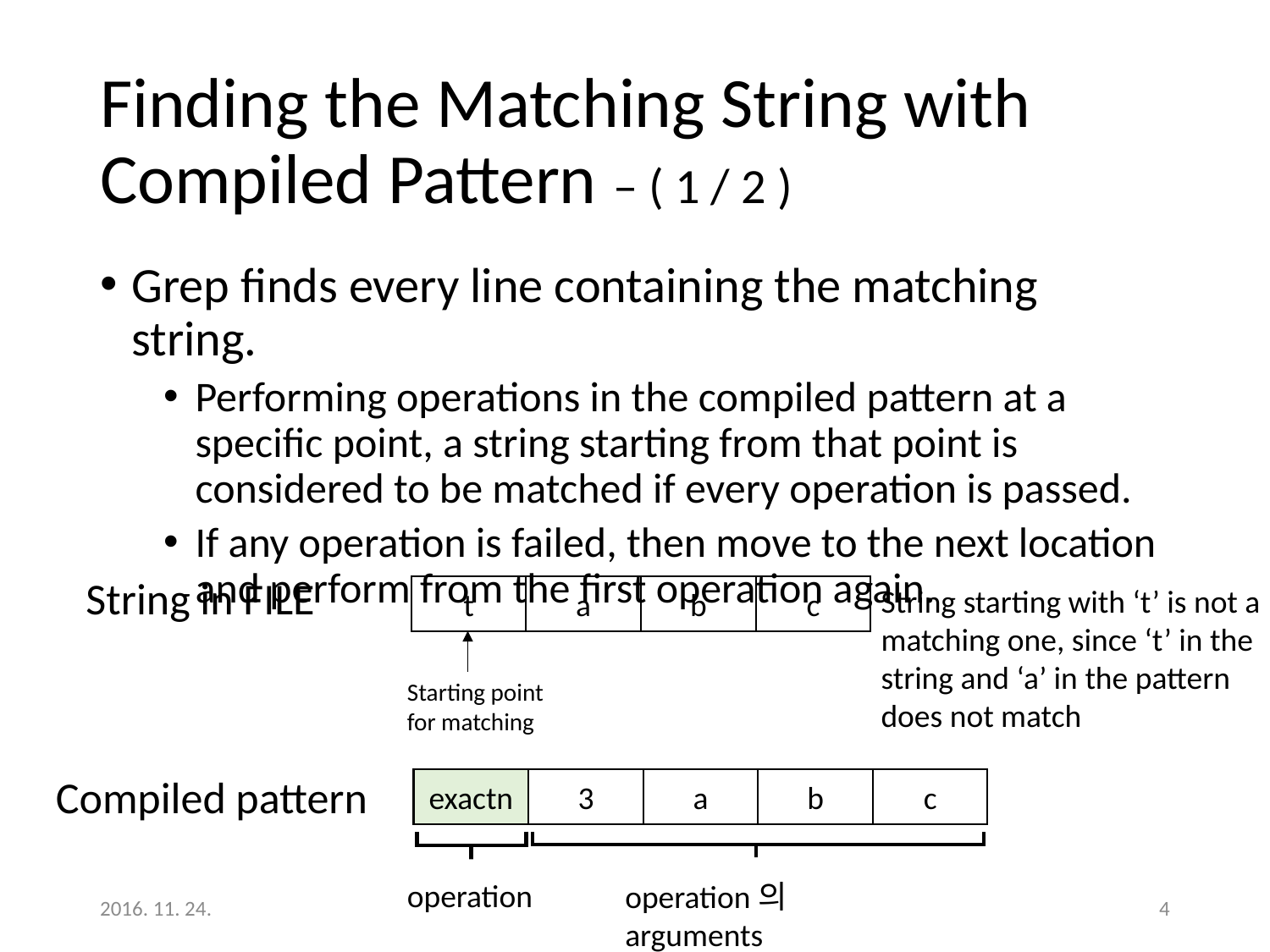

# Finding the Matching String with Compiled Pattern – ( 1 / 2 )
Grep finds every line containing the matching string.
Performing operations in the compiled pattern at a specific point, a string starting from that point is considered to be matched if every operation is passed.
If any operation is failed, then move to the next location and perform from the first operation again.
String in FILE
String starting with ‘t’ is not a matching one, since ‘t’ in the string and ‘a’ in the pattern does not match
t
a
b
c

Starting point for matching
Compiled pattern
exactn
3
a
b
c

operation
operation의 arguments
2016. 11. 24.
4